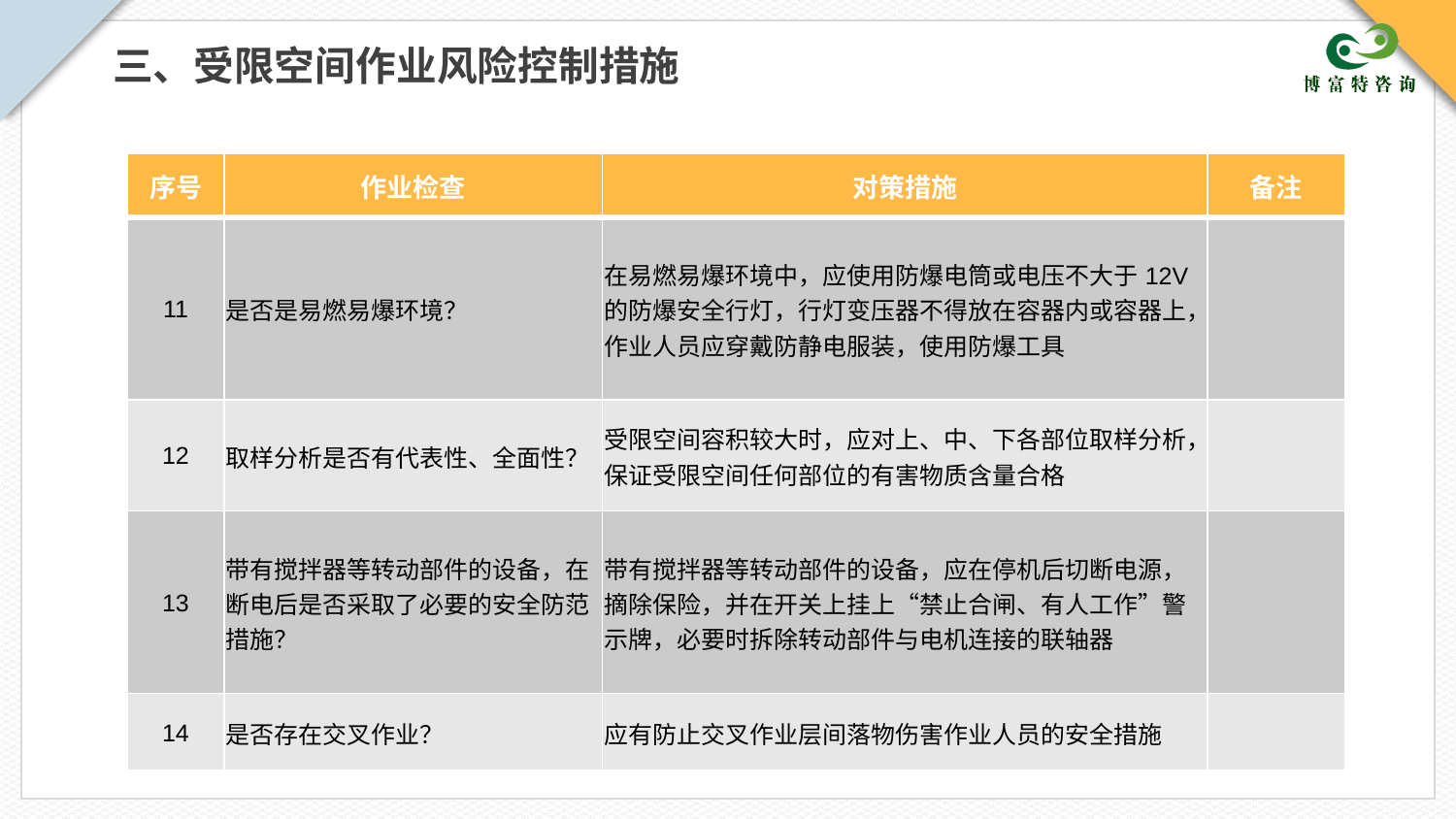

三、受限空间作业风险控制措施
| 序号 | 作业检查 | 对策措施 | 备注 |
| --- | --- | --- | --- |
| 11 | 是否是易燃易爆环境？ | 在易燃易爆环境中，应使用防爆电筒或电压不大于12V的防爆安全行灯，行灯变压器不得放在容器内或容器上，作业人员应穿戴防静电服装，使用防爆工具 |  |
| 12 | 取样分析是否有代表性、全面性？ | 受限空间容积较大时，应对上、中、下各部位取样分析，保证受限空间任何部位的有害物质含量合格 |  |
| 13 | 带有搅拌器等转动部件的设备，在断电后是否采取了必要的安全防范措施？ | 带有搅拌器等转动部件的设备，应在停机后切断电源，摘除保险，并在开关上挂上“禁止合闸、有人工作”警示牌，必要时拆除转动部件与电机连接的联轴器 |  |
| 14 | 是否存在交叉作业？ | 应有防止交叉作业层间落物伤害作业人员的安全措施 |  |